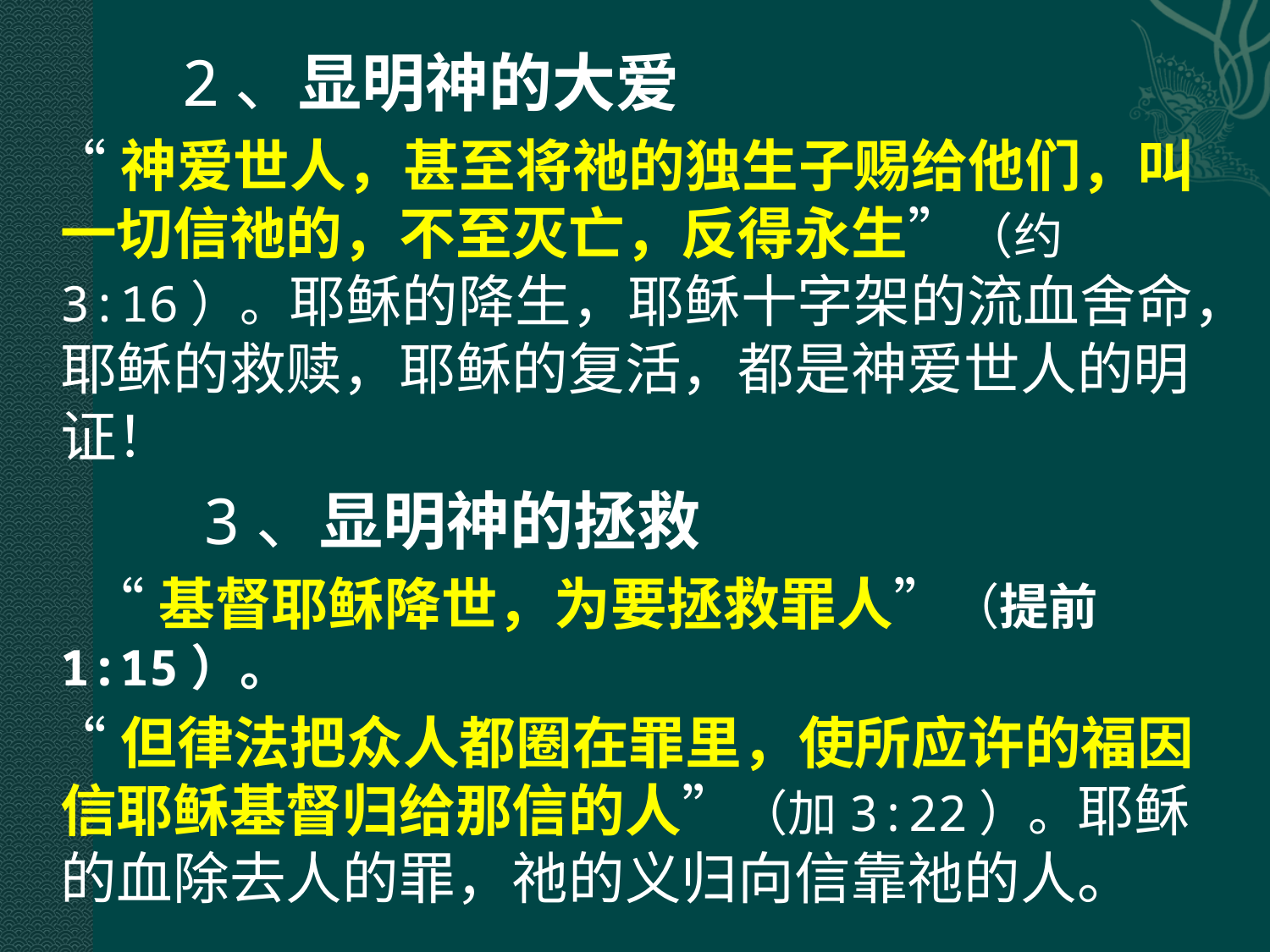

#
     2、显明神的大爱
   “神爱世人，甚至将祂的独生子赐给他们，叫一切信祂的，不至灭亡，反得永生”（约3:16）。耶稣的降生，耶稣十字架的流血舍命，耶稣的救赎，耶稣的复活，都是神爱世人的明证！
     3、显明神的拯救
      “基督耶稣降世，为要拯救罪人”（提前1:15）。
   “但律法把众人都圈在罪里，使所应许的福因信耶稣基督归给那信的人”（加3:22）。耶稣的血除去人的罪，祂的义归向信靠祂的人。